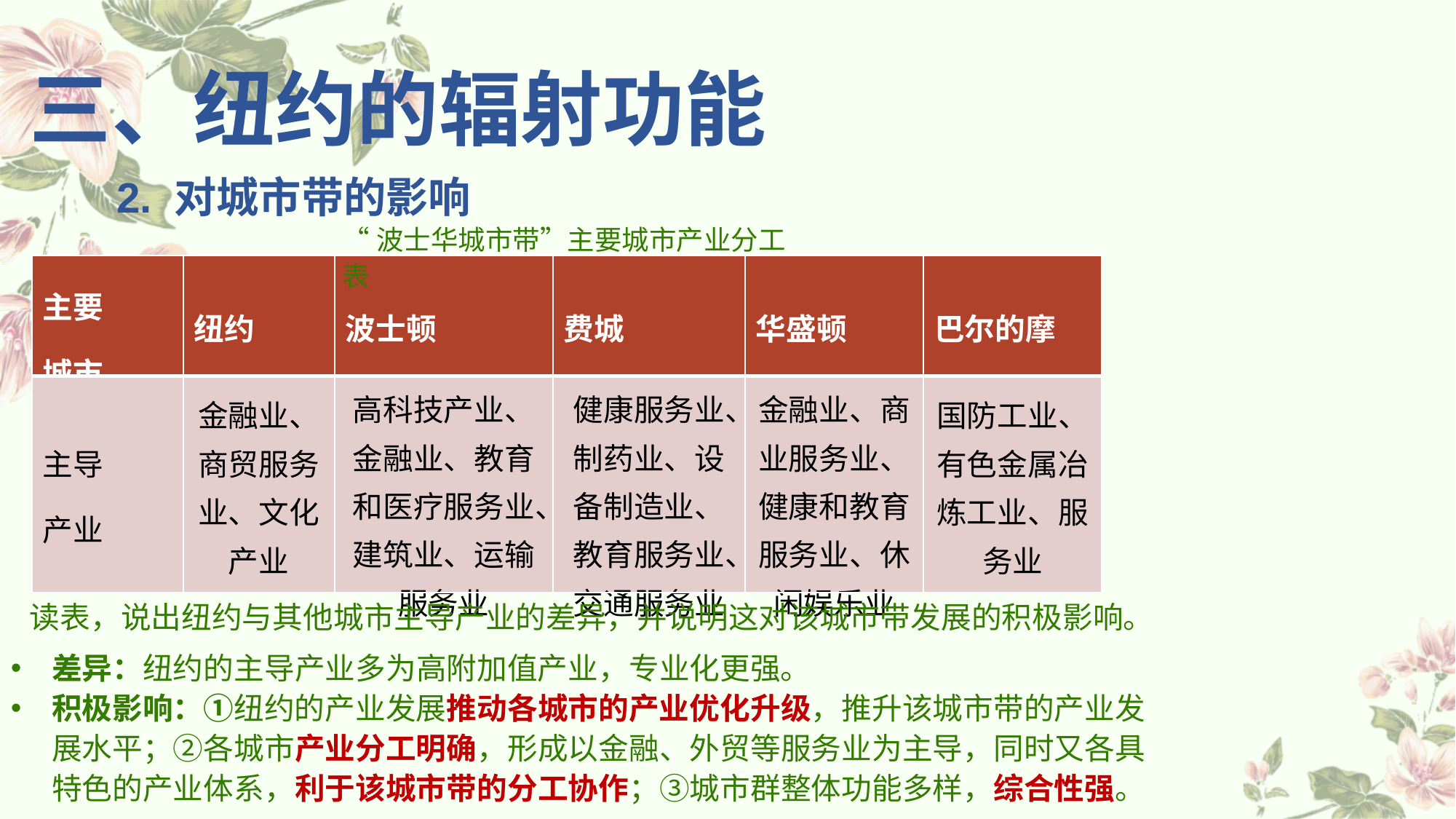

三、纽约的辐射功能
2. 对城市带的影响
“波士华城市带”主要城市产业分工表
| 主要 城市 | 纽约 | 波士顿 | 费城 | 华盛顿 | 巴尔的摩 |
| --- | --- | --- | --- | --- | --- |
| 主导 产业 | 金融业、商贸服务业、文化产业 | 高科技产业、金融业、教育和医疗服务业、建筑业、运输服务业 | 健康服务业、制药业、设备制造业、教育服务业、交通服务业 | 金融业、商业服务业、健康和教育服务业、休闲娱乐业 | 国防工业、有色金属冶炼工业、服务业 |
读表，说出纽约与其他城市主导产业的差异，并说明这对该城市带发展的积极影响。
差异：纽约的主导产业多为高附加值产业，专业化更强。
积极影响：①纽约的产业发展推动各城市的产业优化升级，推升该城市带的产业发展水平；②各城市产业分工明确，形成以金融、外贸等服务业为主导，同时又各具特色的产业体系，利于该城市带的分工协作；③城市群整体功能多样，综合性强。